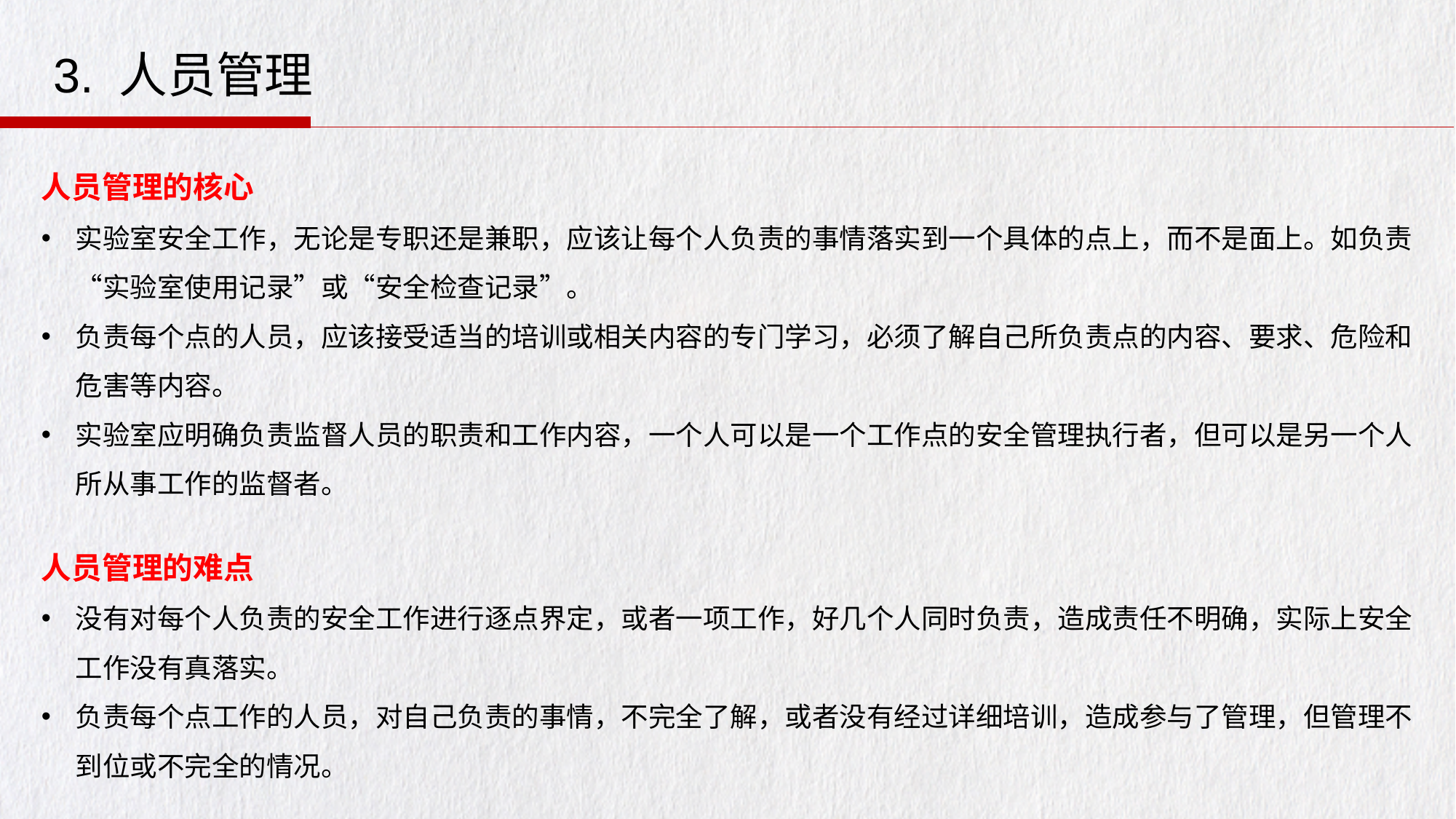

3. 人员管理
人员管理的核心
实验室安全工作，无论是专职还是兼职，应该让每个人负责的事情落实到一个具体的点上，而不是面上。如负责“实验室使用记录”或“安全检查记录”。
负责每个点的人员，应该接受适当的培训或相关内容的专门学习，必须了解自己所负责点的内容、要求、危险和危害等内容。
实验室应明确负责监督人员的职责和工作内容，一个人可以是一个工作点的安全管理执行者，但可以是另一个人所从事工作的监督者。

人员管理的难点
没有对每个人负责的安全工作进行逐点界定，或者一项工作，好几个人同时负责，造成责任不明确，实际上安全工作没有真落实。
负责每个点工作的人员，对自己负责的事情，不完全了解，或者没有经过详细培训，造成参与了管理，但管理不到位或不完全的情况。